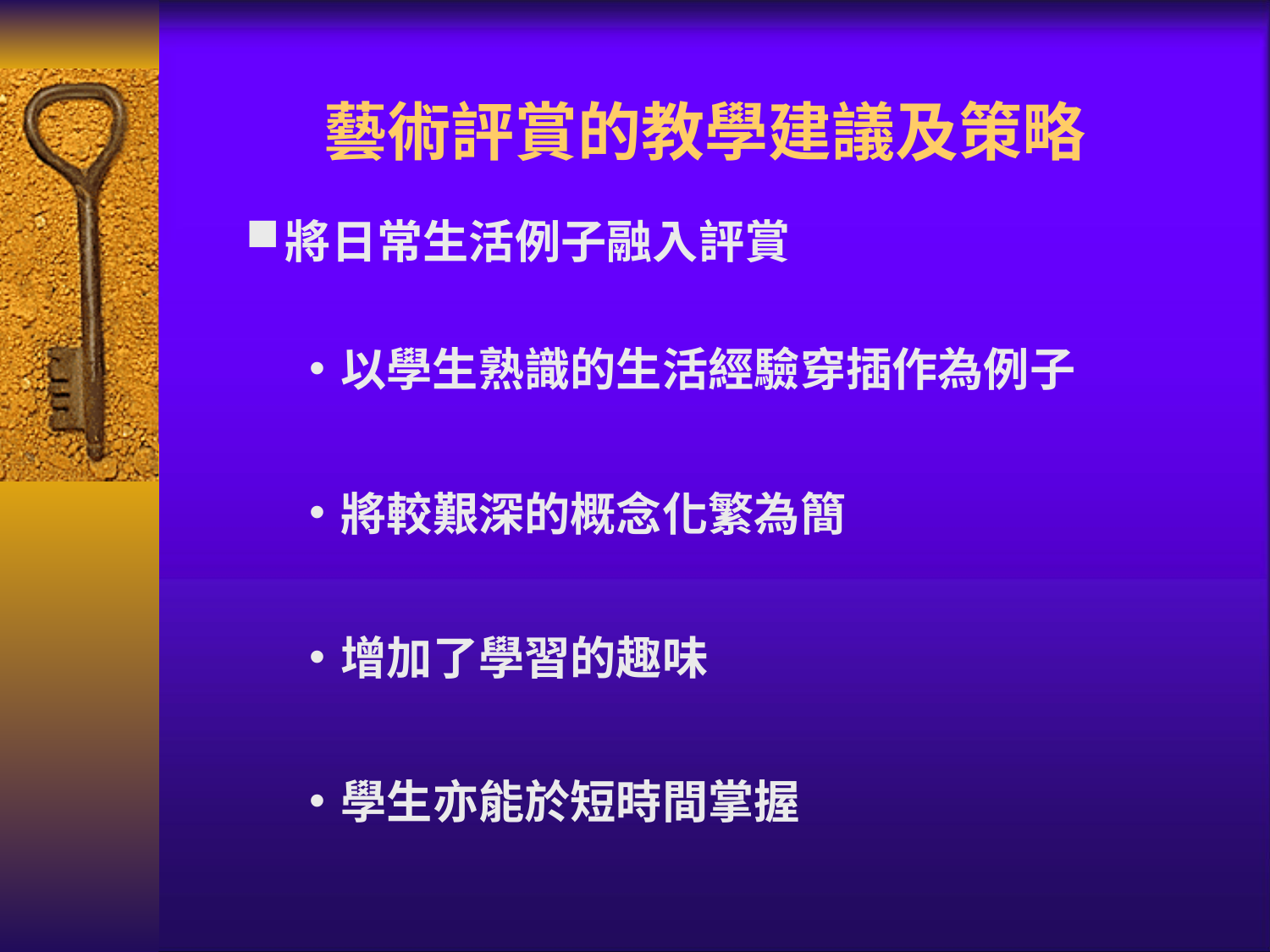

藝術評賞的教學建議及策略
將日常生活例子融入評賞

以學生熟識的生活經驗穿插作為例子

將較艱深的概念化繁為簡

增加了學習的趣味

學生亦能於短時間掌握